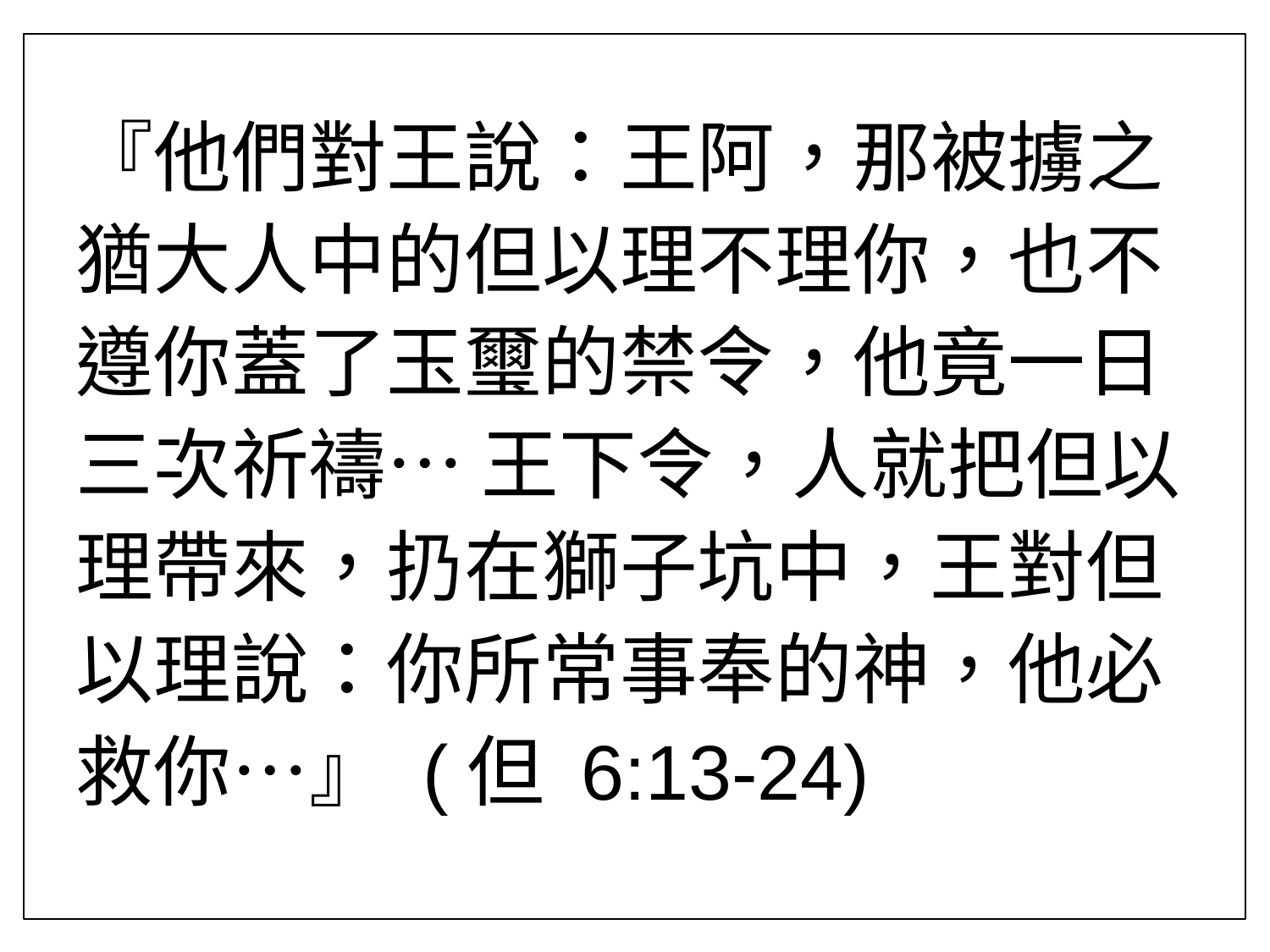

『他們對王說：王阿，那被擄之猶大人中的但以理不理你，也不遵你蓋了玉璽的禁令，他竟一日三次祈禱… 王下令，人就把但以理帶來，扔在獅子坑中，王對但以理說：你所常事奉的神，他必救你…』 (但 6:13-24)